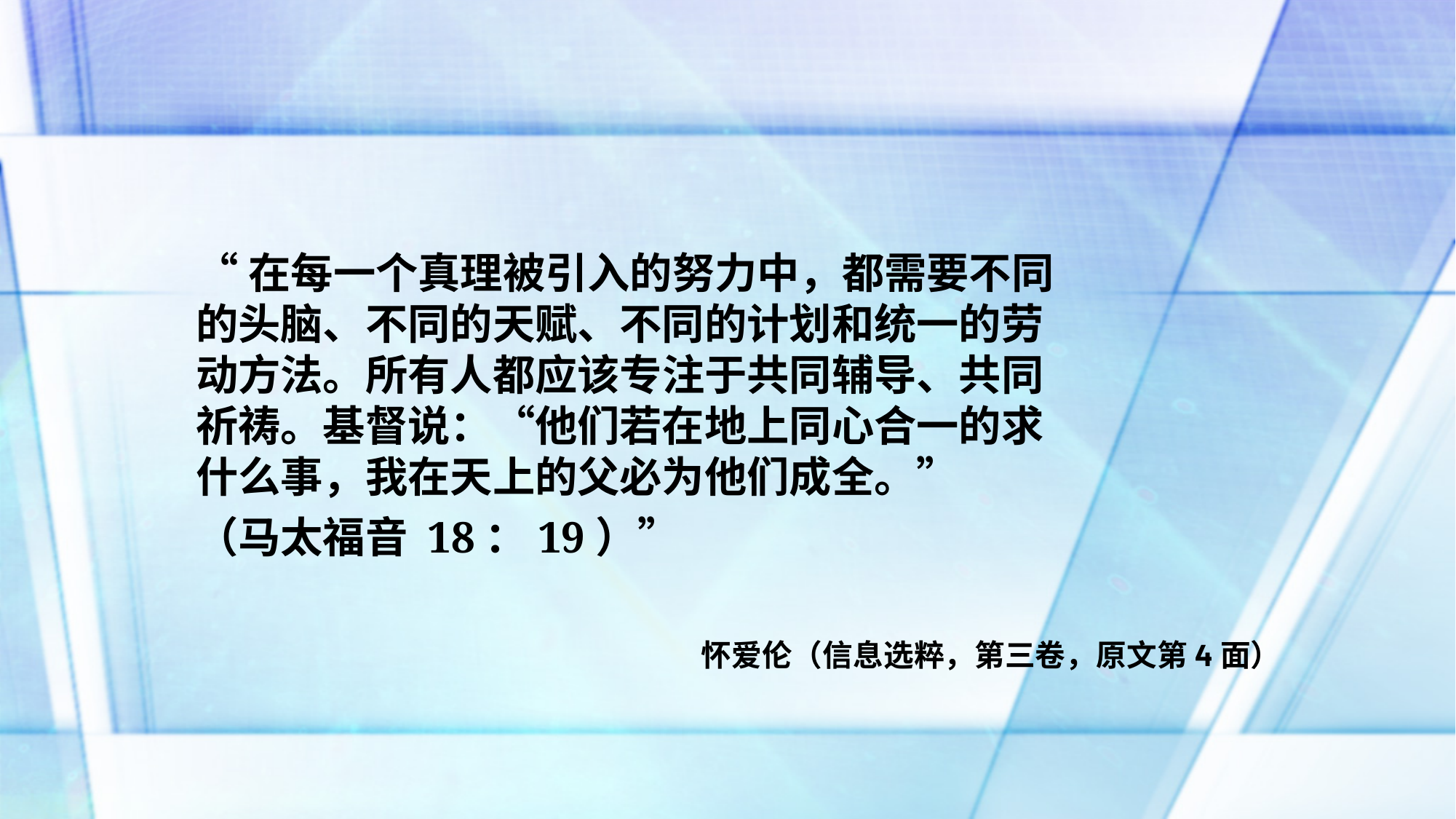

“在每一个真理被引入的努力中，都需要不同的头脑、不同的天赋、不同的计划和统一的劳动方法。所有人都应该专注于共同辅导、共同祈祷。基督说：“他们若在地上同心合一的求什么事，我在天上的父必为他们成全。”
（马太福音 18：19）”
怀爱伦（信息选粹，第三卷，原文第4面）